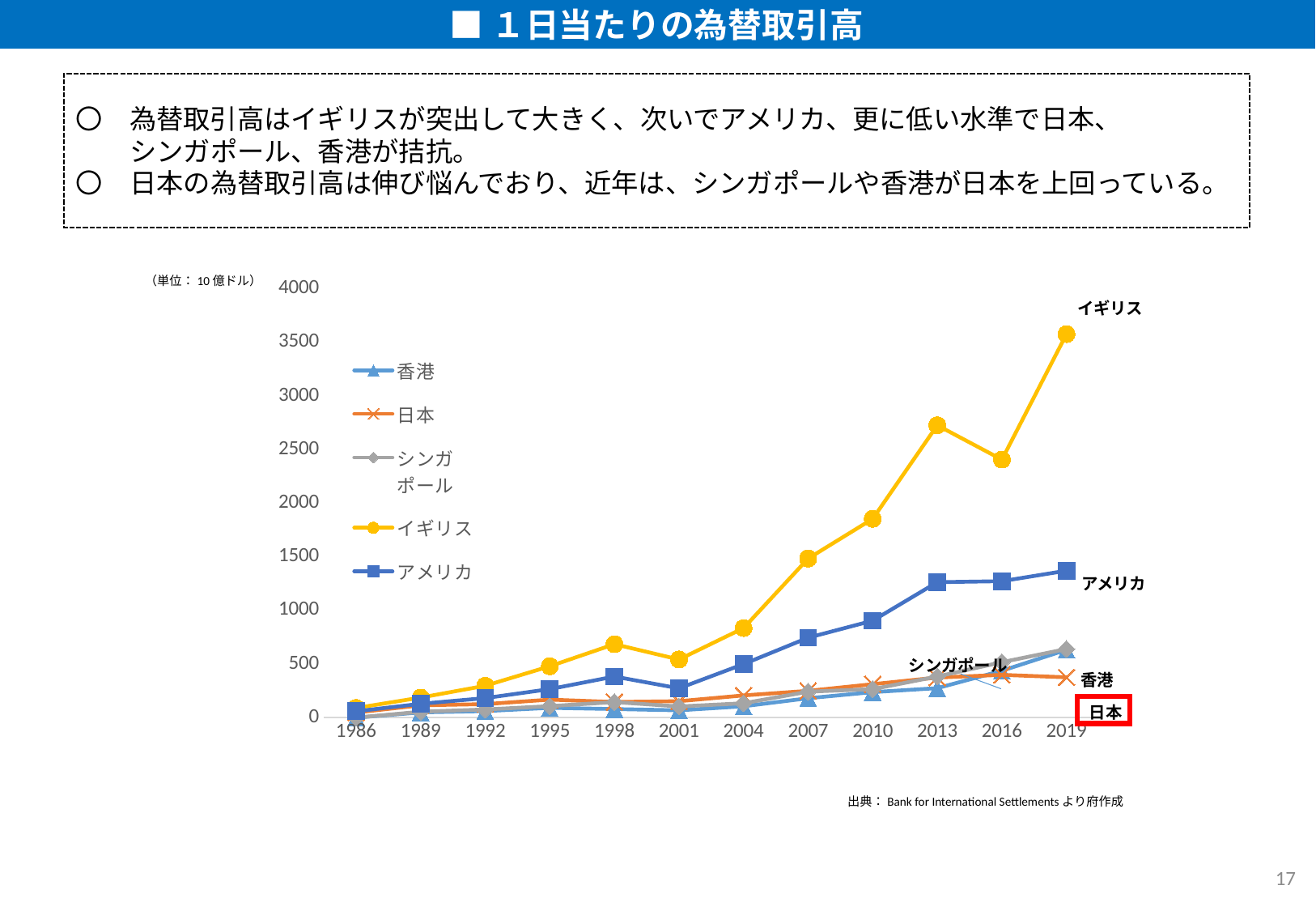

■１日当たりの為替取引高

〇　為替取引高はイギリスが突出して大きく、次いでアメリカ、更に低い水準で日本、
　　シンガポール、香港が拮抗。
〇　日本の為替取引高は伸び悩んでおり、近年は、シンガポールや香港が日本を上回っている。

（単位：10億ドル）

### Chart

| Category | 香港 | 日本 | シンガポール | イギリス | アメリカ |
|---|---|---|---|---|---|
| 1986 | 0.0 | 48.0 | 0.0 | 90.0 | 59.0 |
| 1989 | 49.0 | 115.0 | 55.0 | 187.0 | 129.0 |
| 1992 | 61.0 | 126.0 | 76.0 | 297.0 | 182.0 |
| 1995 | 91.0 | 168.0 | 107.0 | 479.0 | 266.0 |
| 1998 | 80.0 | 146.0 | 145.0 | 685.0 | 383.0 |
| 2001 | 68.0 | 153.0 | 104.0 | 542.0 | 273.0 |
| 2004 | 106.0 | 207.0 | 134.0 | 835.0 | 499.0 |
| 2007 | 181.0 | 250.0 | 242.0 | 1483.0 | 745.0 |
| 2010 | 238.0 | 312.0 | 266.0 | 1854.0 | 904.0 |
| 2013 | 275.0 | 374.0 | 383.0 | 2726.0 | 1263.0 |
| 2016 | 437.0 | 399.0 | 517.0 | 2406.0 | 1272.0 |
| 2019 | 632.0 | 376.0 | 640.0 | 3576.0 | 1370.0 |
イギリス
アメリカ
シンガポール
香港

日本
出典：Bank for International Settlementsより府作成
17